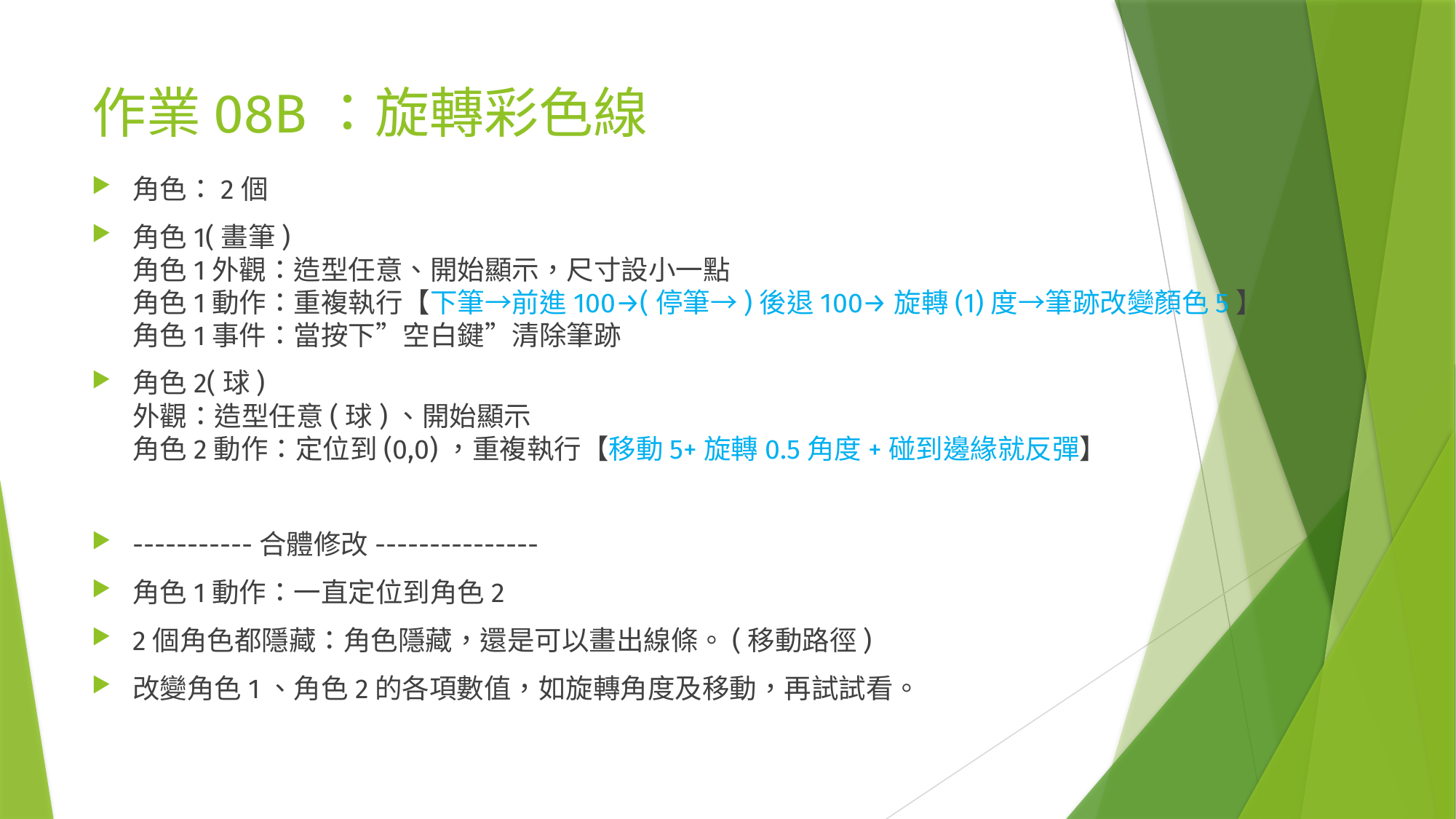

# 作業08B：旋轉彩色線
角色：2個
角色1(畫筆)
角色1外觀：造型任意、開始顯示，尺寸設小一點
角色1動作：重複執行【下筆→前進100→(停筆→)後退100→旋轉(1)度→筆跡改變顏色5】
角色1事件：當按下”空白鍵”清除筆跡
角色2(球)
外觀：造型任意(球)、開始顯示
角色2動作：定位到(0,0)，重複執行【移動5+旋轉0.5角度+碰到邊緣就反彈】

-----------合體修改---------------
角色1動作：一直定位到角色2
2個角色都隱藏：角色隱藏，還是可以畫出線條。(移動路徑)
改變角色1、角色2的各項數值，如旋轉角度及移動，再試試看。